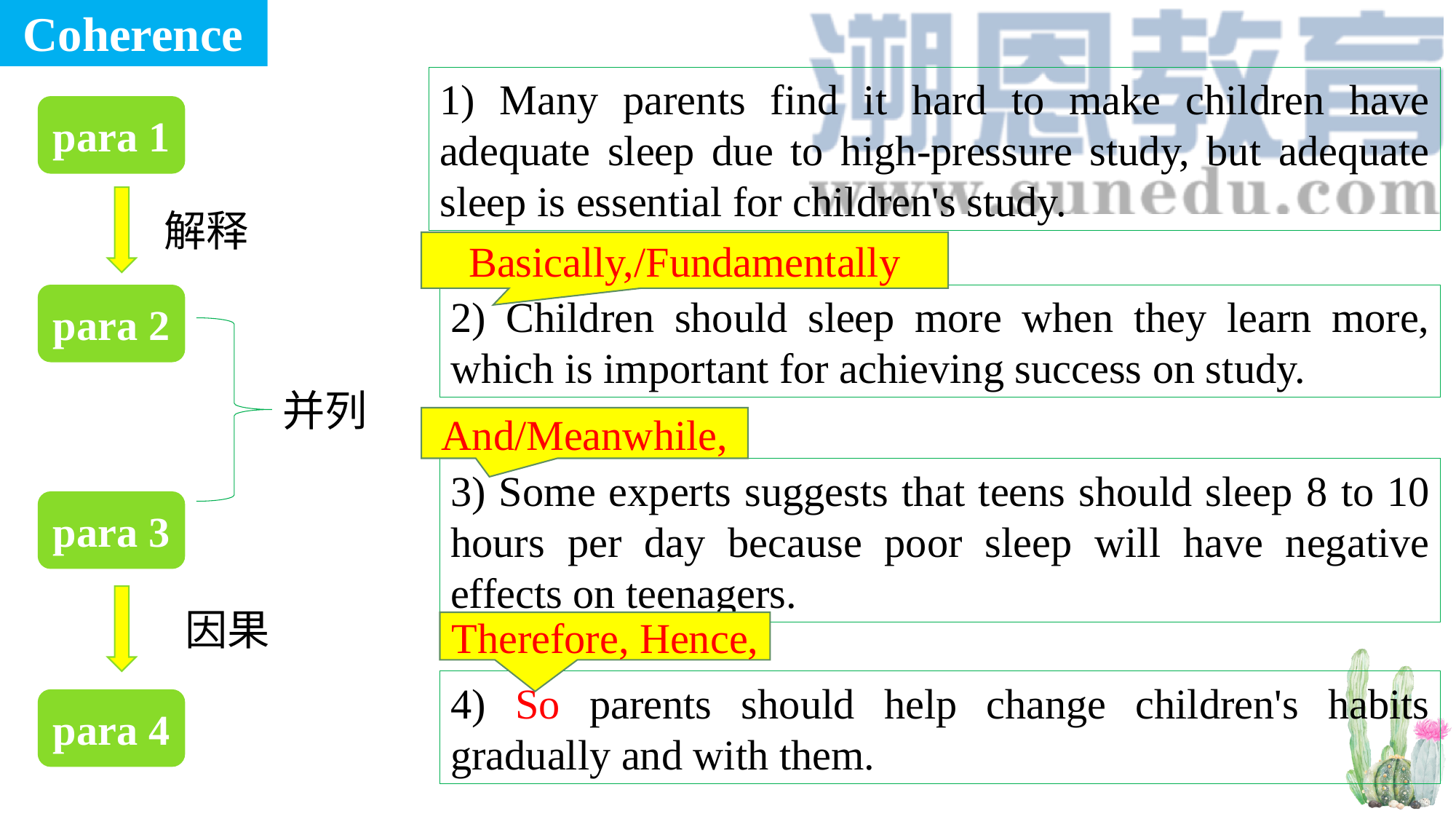

Coherence
1) Many parents find it hard to make children have adequate sleep due to high-pressure study, but adequate sleep is essential for children's study.
para 1

解释
Basically,/Fundamentally
para 2
2) Children should sleep more when they learn more, which is important for achieving success on study.

并列
And/Meanwhile,
3) Some experts suggests that teens should sleep 8 to 10 hours per day because poor sleep will have negative effects on teenagers.
para 3

因果
Therefore, Hence,
4) So parents should help change children's habits gradually and with them.
para 4